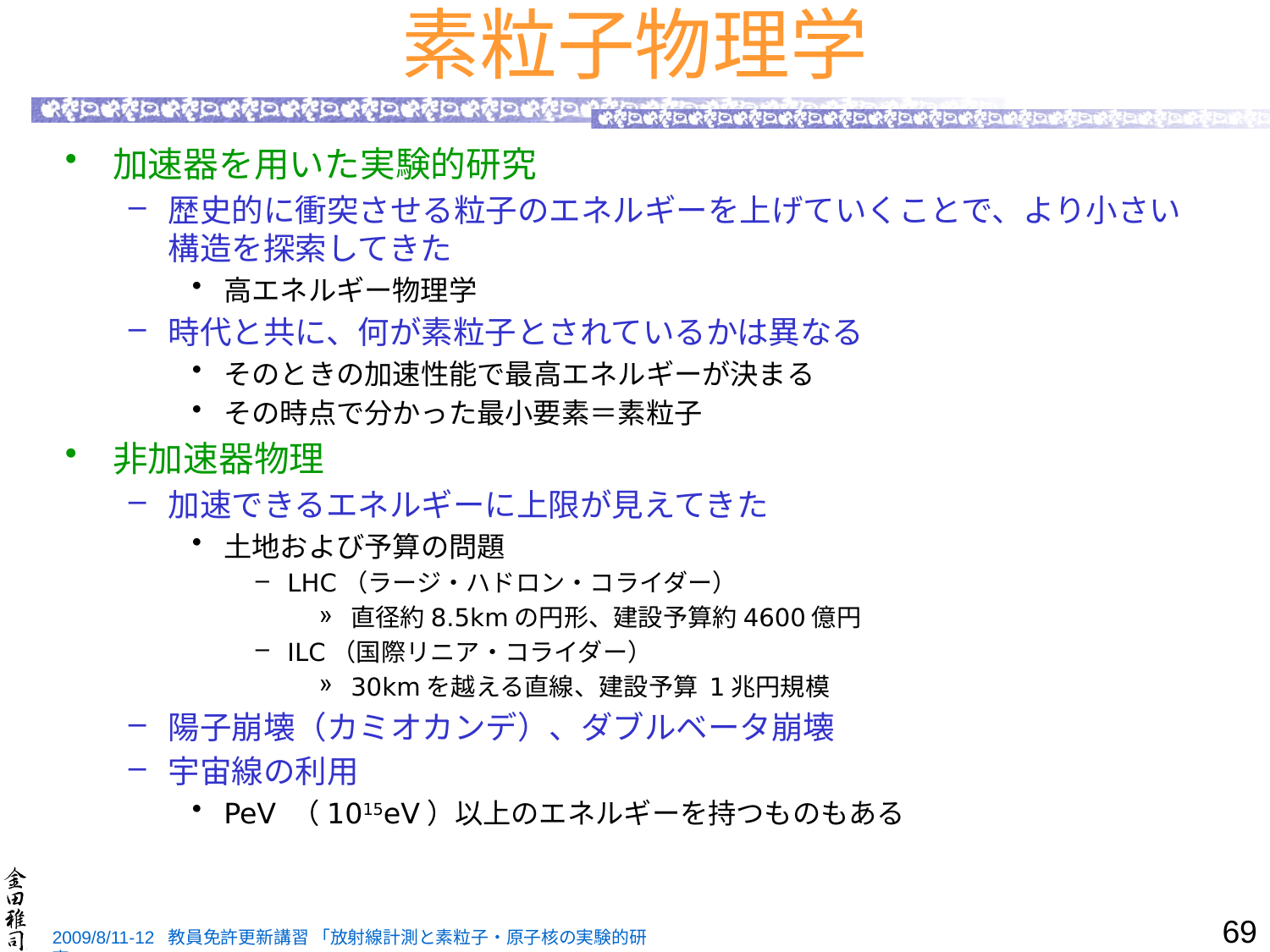

# 素粒子物理学
加速器を用いた実験的研究
歴史的に衝突させる粒子のエネルギーを上げていくことで、より小さい構造を探索してきた
高エネルギー物理学
時代と共に、何が素粒子とされているかは異なる
そのときの加速性能で最高エネルギーが決まる
その時点で分かった最小要素＝素粒子
非加速器物理
加速できるエネルギーに上限が見えてきた
土地および予算の問題
LHC（ラージ・ハドロン・コライダー）
直径約8.5kmの円形、建設予算約4600億円
ILC（国際リニア・コライダー）
30kmを越える直線、建設予算 1兆円規模
陽子崩壊（カミオカンデ）、ダブルベータ崩壊
宇宙線の利用
PeV （1015eV）以上のエネルギーを持つものもある
69
2009/8/11-12  教員免許更新講習 「放射線計測と素粒子・原子核の実験的研究」